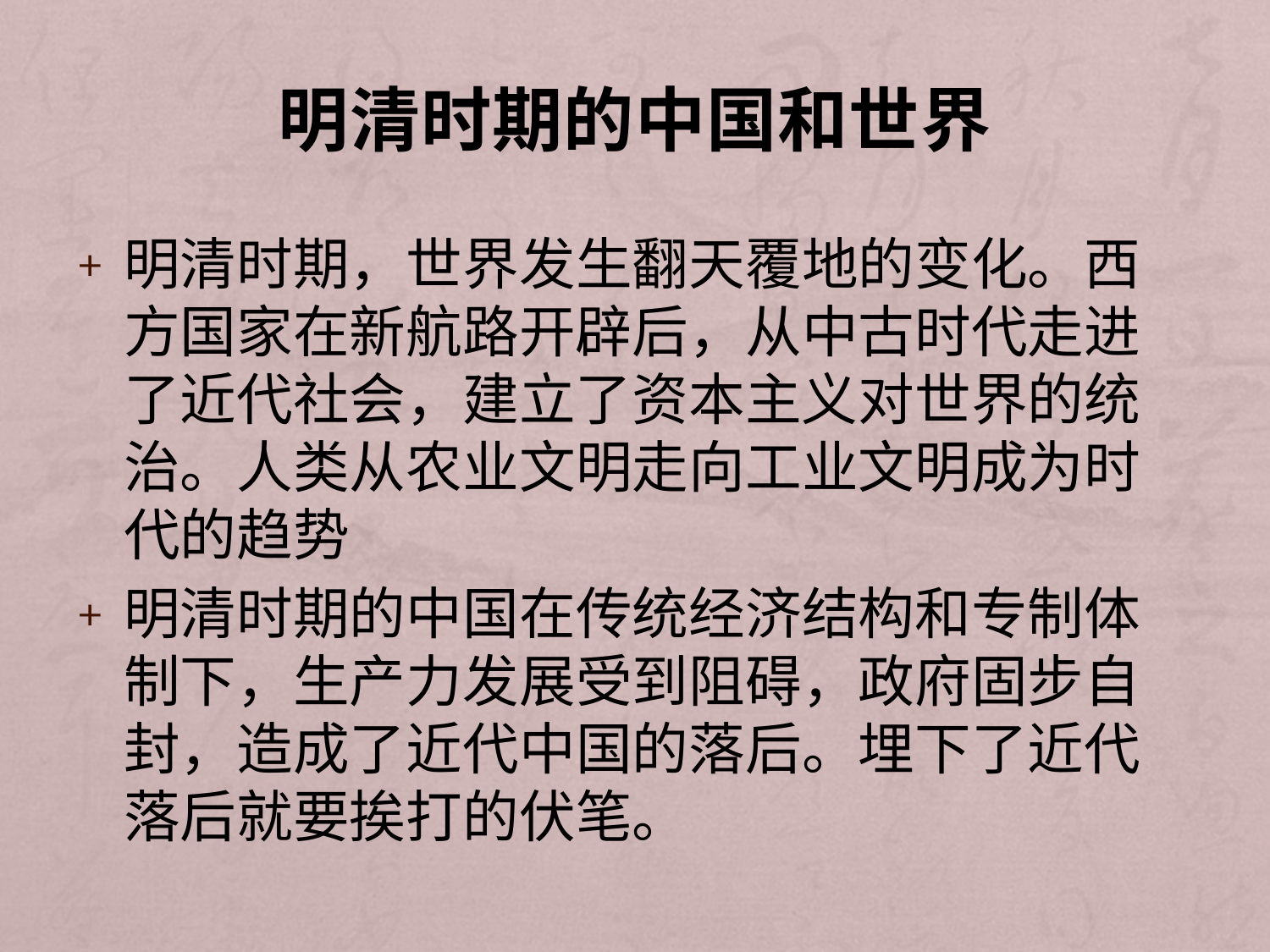

# 明清时期的中国和世界
明清时期，世界发生翻天覆地的变化。西方国家在新航路开辟后，从中古时代走进了近代社会，建立了资本主义对世界的统治。人类从农业文明走向工业文明成为时代的趋势
明清时期的中国在传统经济结构和专制体制下，生产力发展受到阻碍，政府固步自封，造成了近代中国的落后。埋下了近代落后就要挨打的伏笔。